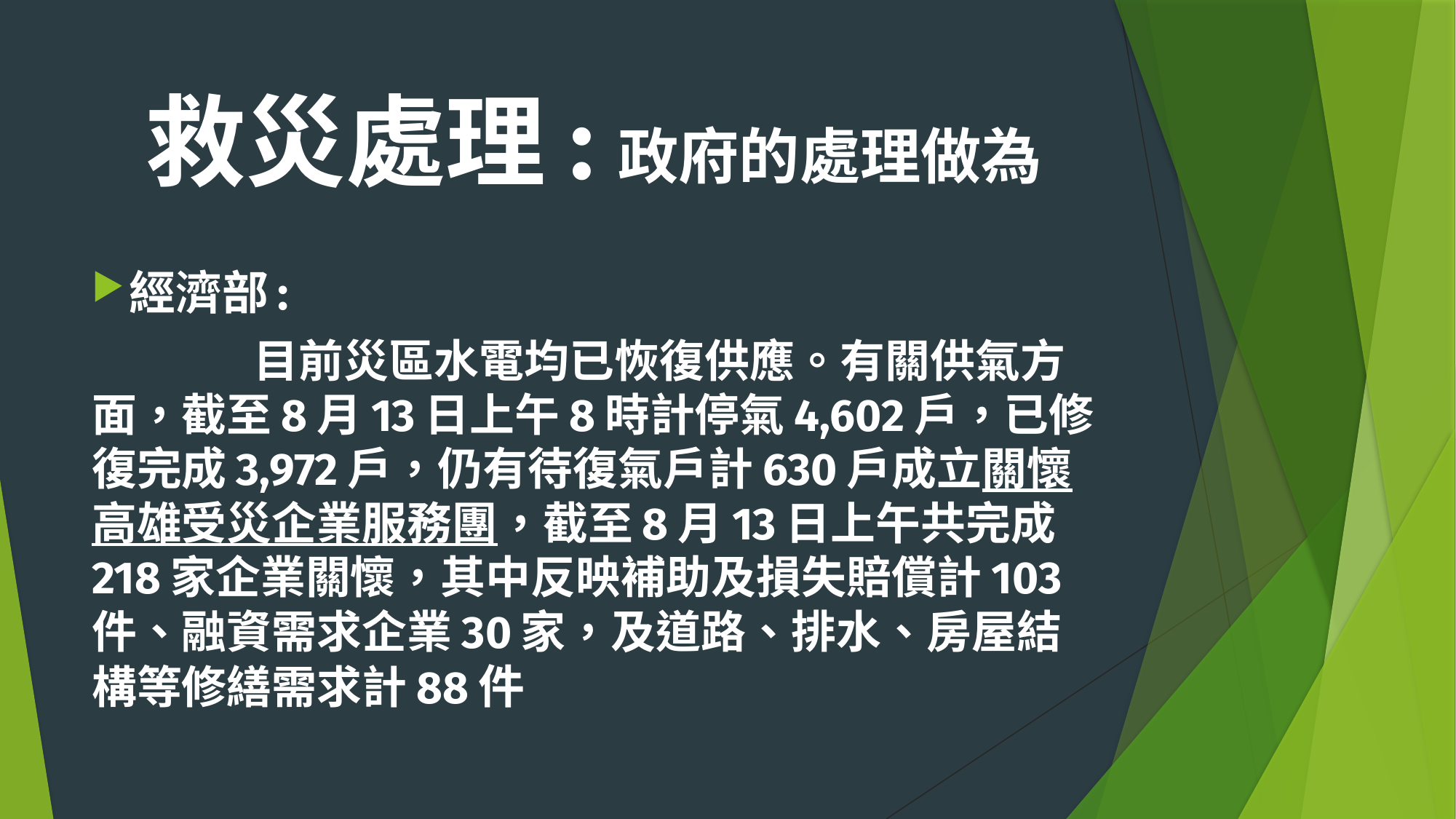

# 救災處理:政府的處理做為
經濟部:
               目前災區水電均已恢復供應。有關供氣方面，截至8月13日上午8時計停氣4,602戶，已修復完成3,972戶，仍有待復氣戶計630戶成立關懷高雄受災企業服務團，截至8月13日上午共完成218家企業關懷，其中反映補助及損失賠償計103件、融資需求企業30家，及道路、排水、房屋結構等修繕需求計88件